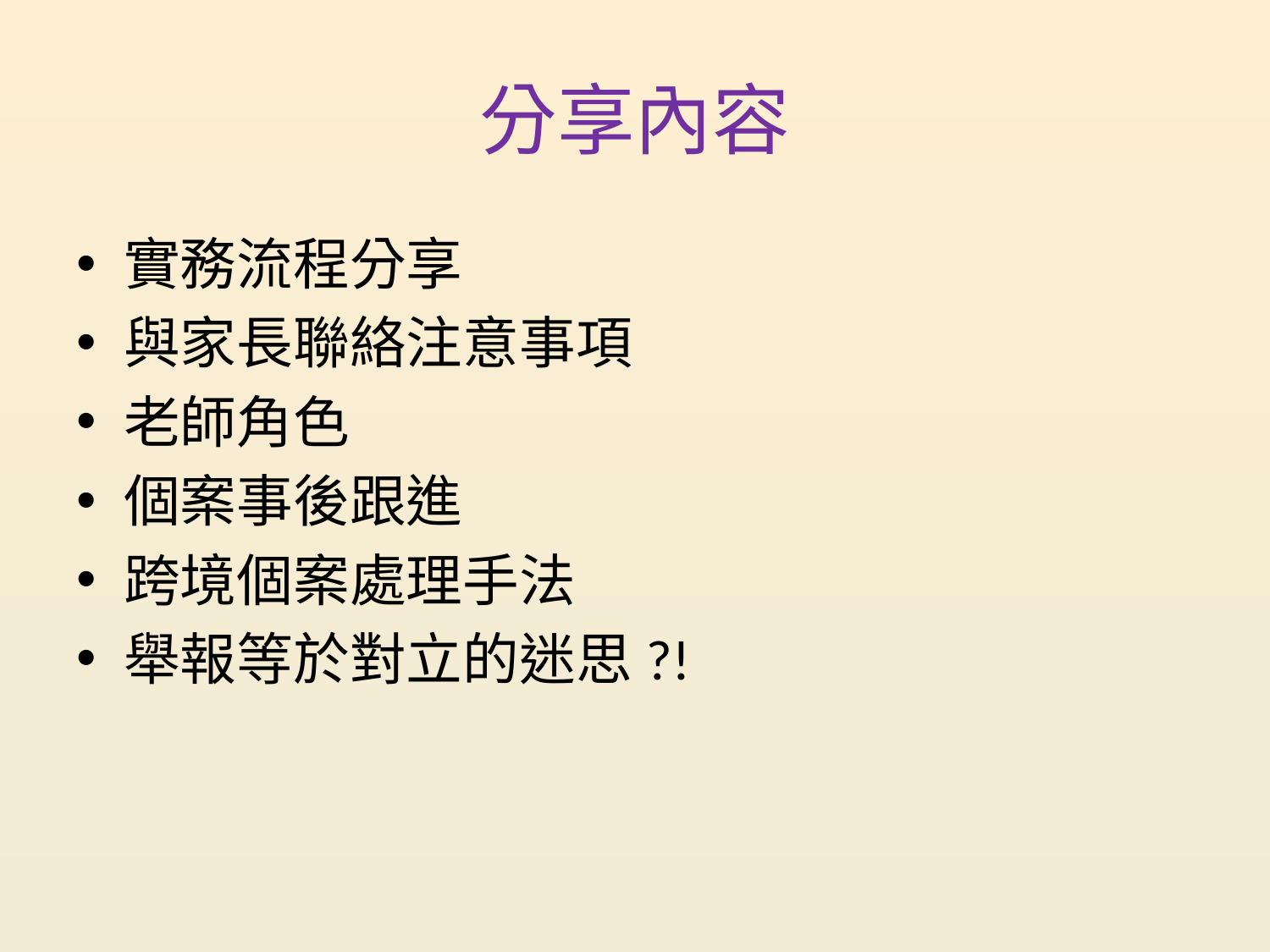

# 分享內容
實務流程分享
與家長聯絡注意事項
老師角色
個案事後跟進
跨境個案處理手法
舉報等於對立的迷思?!